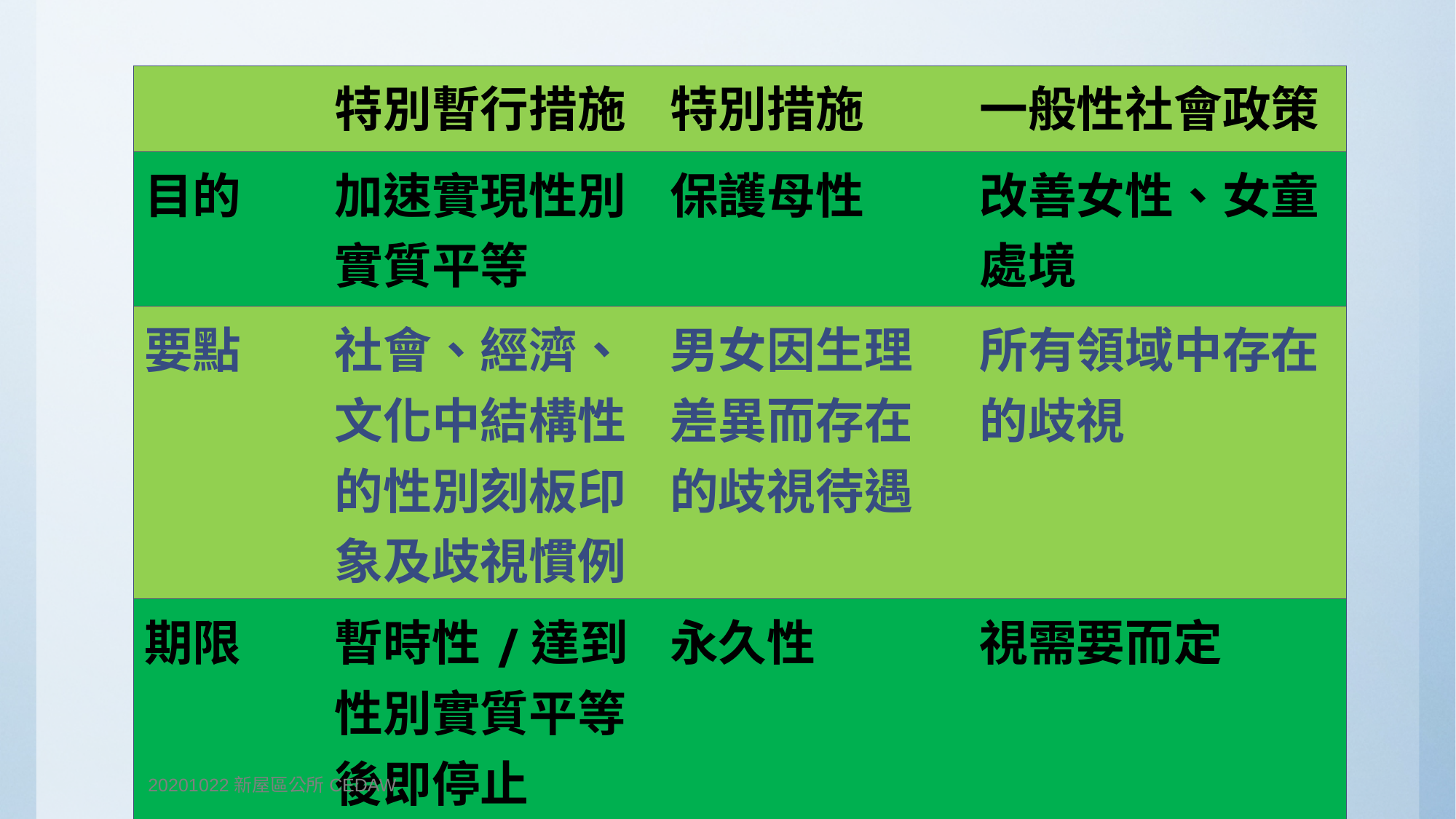

#
|  | 特別暫行措施 | 特別措施 | 一般性社會政策 |
| --- | --- | --- | --- |
| 目的 | 加速實現性別實質平等 | 保護母性 | 改善女性、女童處境 |
| 要點 | 社會、經濟、文化中結構性 的性別刻板印象及歧視慣例 | 男女因生理差異而存在的歧視待遇 | 所有領域中存在的歧視 |
| 期限 | 暫時性/達到性別實質平等後即停止 | 永久性 | 視需要而定 |
20201022新屋區公所CEDAW